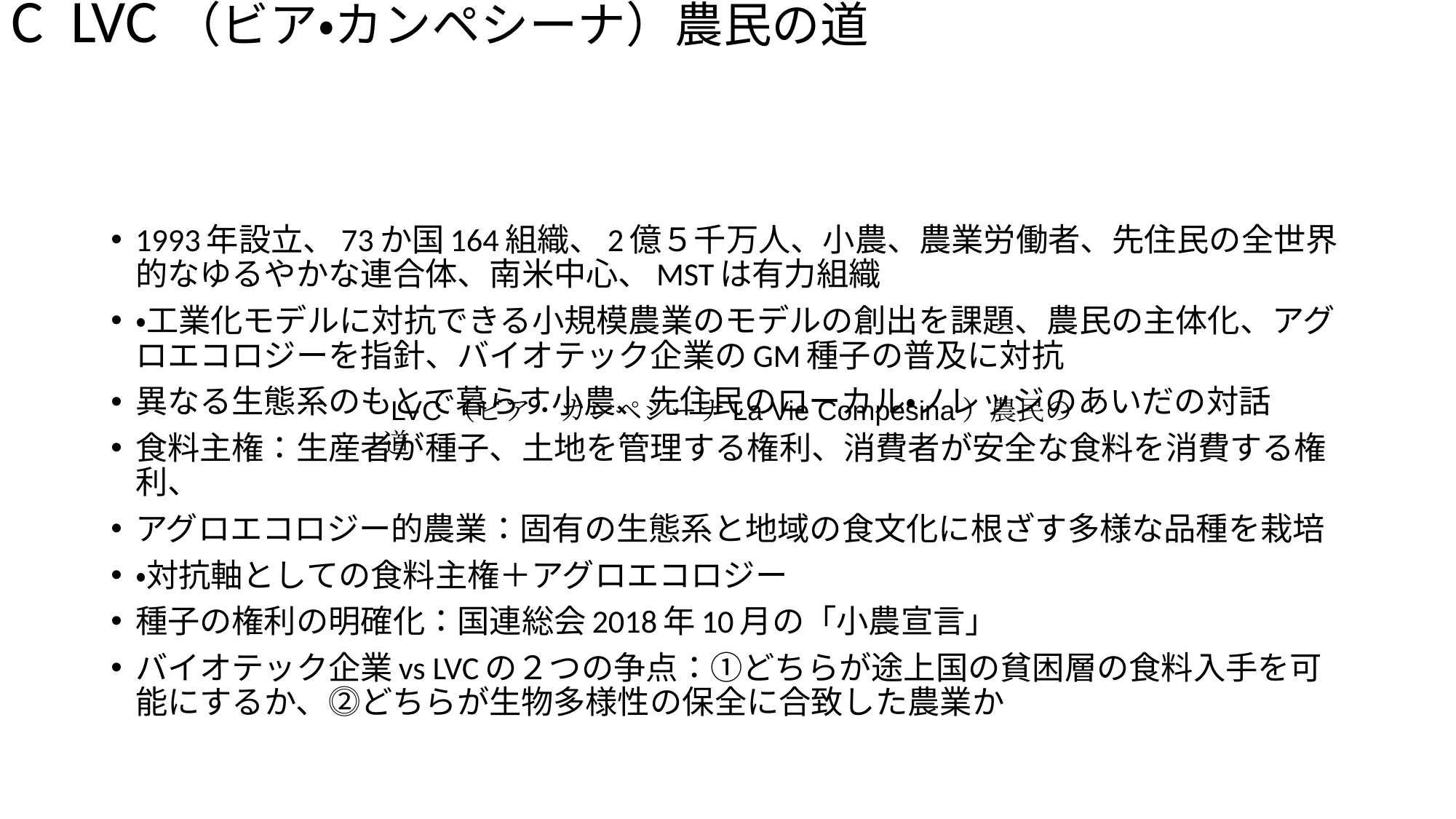

# C  LVC（ビア・カンペシーナ）農民の道
1993年設立、73か国164組織、2億５千万人、小農、農業労働者、先住民の全世界的なゆるやかな連合体、南米中心、MSTは有力組織
・工業化モデルに対抗できる小規模農業のモデルの創出を課題、農民の主体化、アグロエコロジーを指針、バイオテック企業のGM種子の普及に対抗
異なる生態系のもとで暮らす小農、先住民のローカル・ノレッジのあいだの対話
食料主権：生産者が種子、土地を管理する権利、消費者が安全な食料を消費する権利、
アグロエコロジー的農業：固有の生態系と地域の食文化に根ざす多様な品種を栽培
・対抗軸としての食料主権＋アグロエコロジー
種子の権利の明確化：国連総会2018年10月の「小農宣言」
バイオテック企業vs LVCの２つの争点：①どちらが途上国の貧困層の食料入手を可能にするか、⓶どちらが生物多様性の保全に合致した農業か

 LVC（ビア・カンペシーナLa Vie Compesina）農民の道